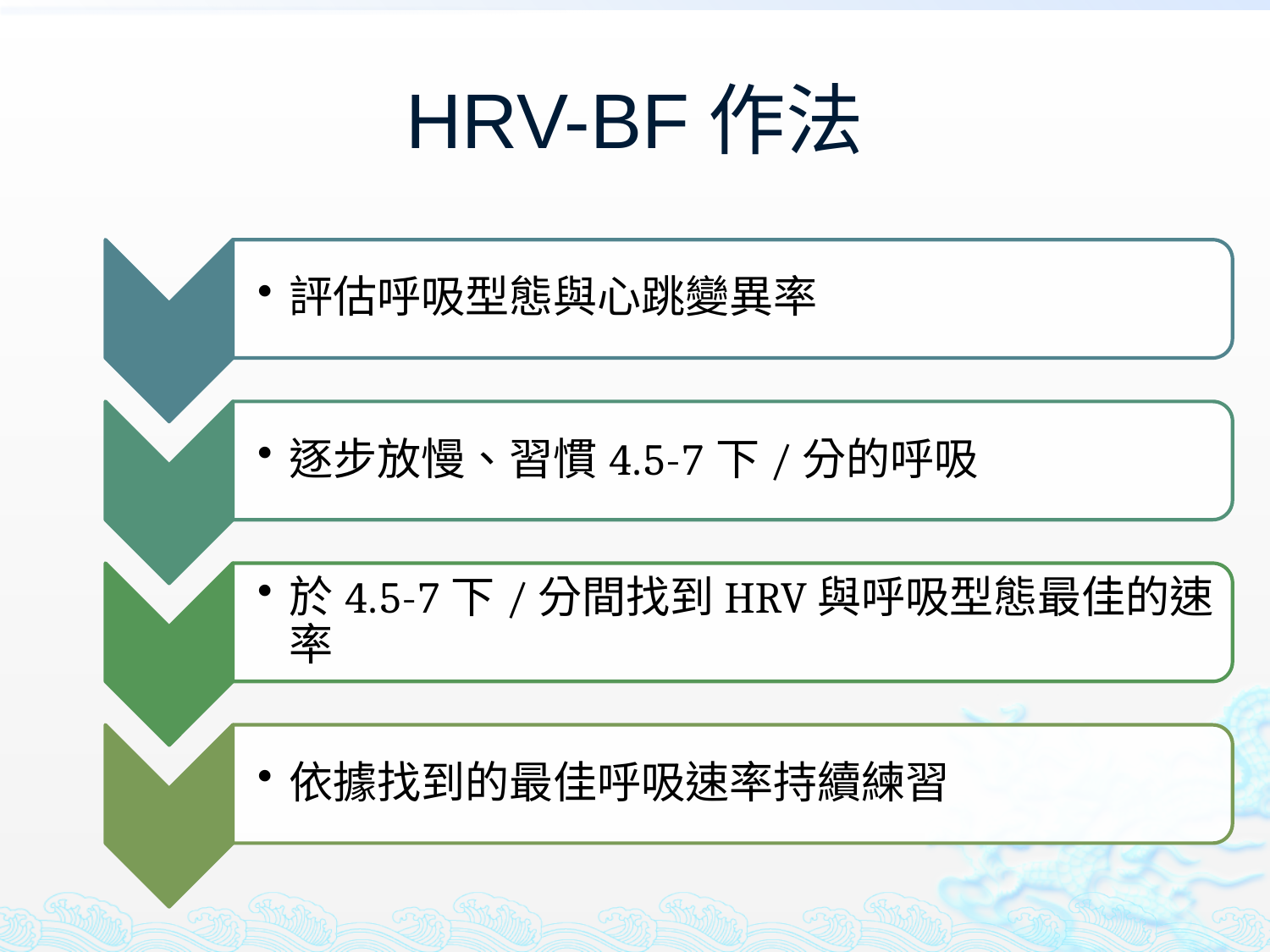

# HRV-BF作法

評估呼吸型態與心跳變異率

逐步放慢、習慣4.5-7下/分的呼吸

於4.5-7下/分間找到HRV與呼吸型態最佳的速率

依據找到的最佳呼吸速率持續練習